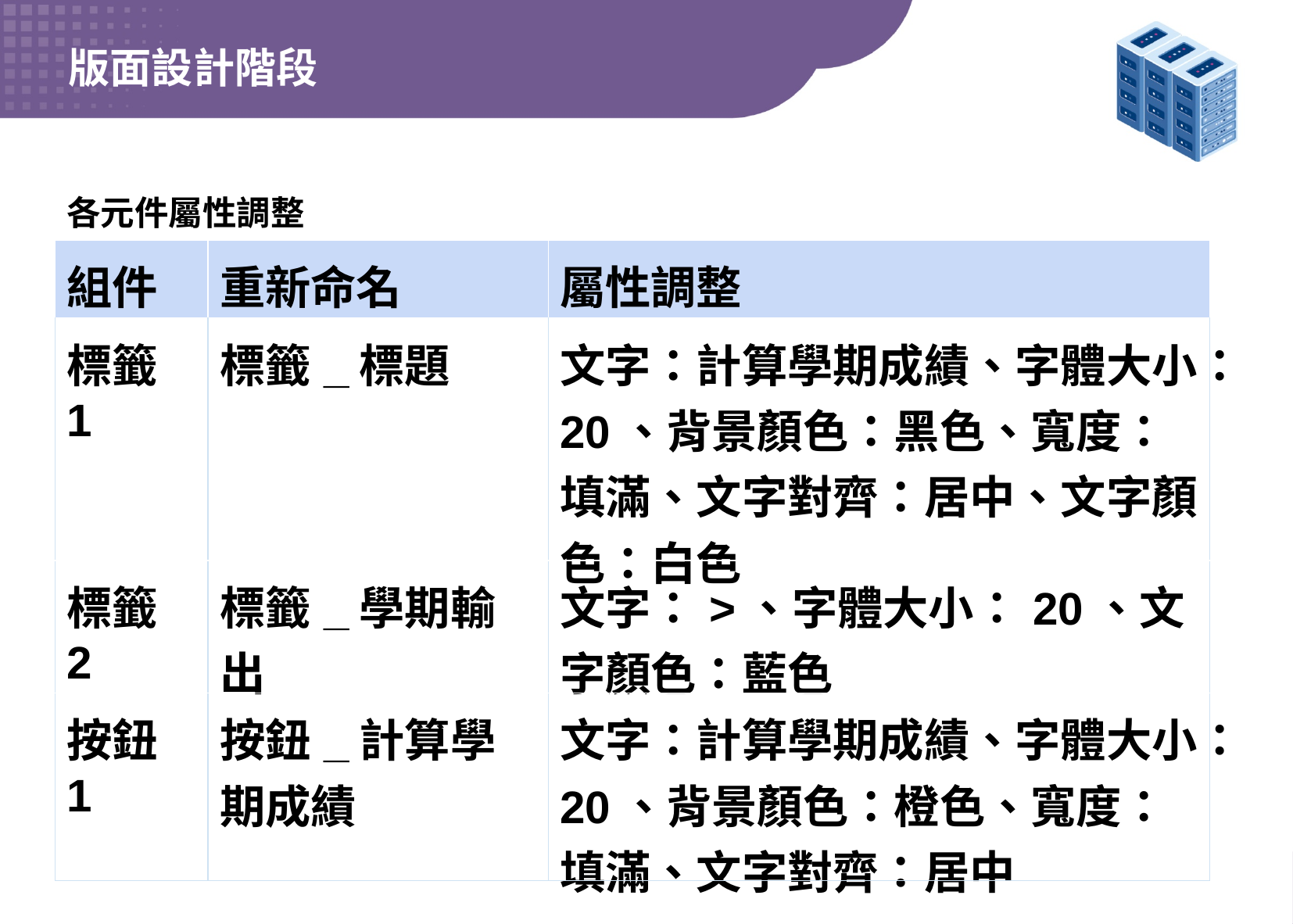

版面設計階段
各元件屬性調整
| 組件 | 重新命名 | 屬性調整 |
| --- | --- | --- |
| 標籤1 | 標籤\_標題 | 文字：計算學期成績、字體大小：20、背景顏色：黑色、寬度：填滿、文字對齊：居中、文字顏色：白色 |
| 標籤2 | 標籤\_學期輸出 | 文字：>、字體大小：20、文字顏色：藍色 |
| 按鈕1 | 按鈕\_計算學期成績 | 文字：計算學期成績、字體大小：20、背景顏色：橙色、寬度：填滿、文字對齊：居中 |